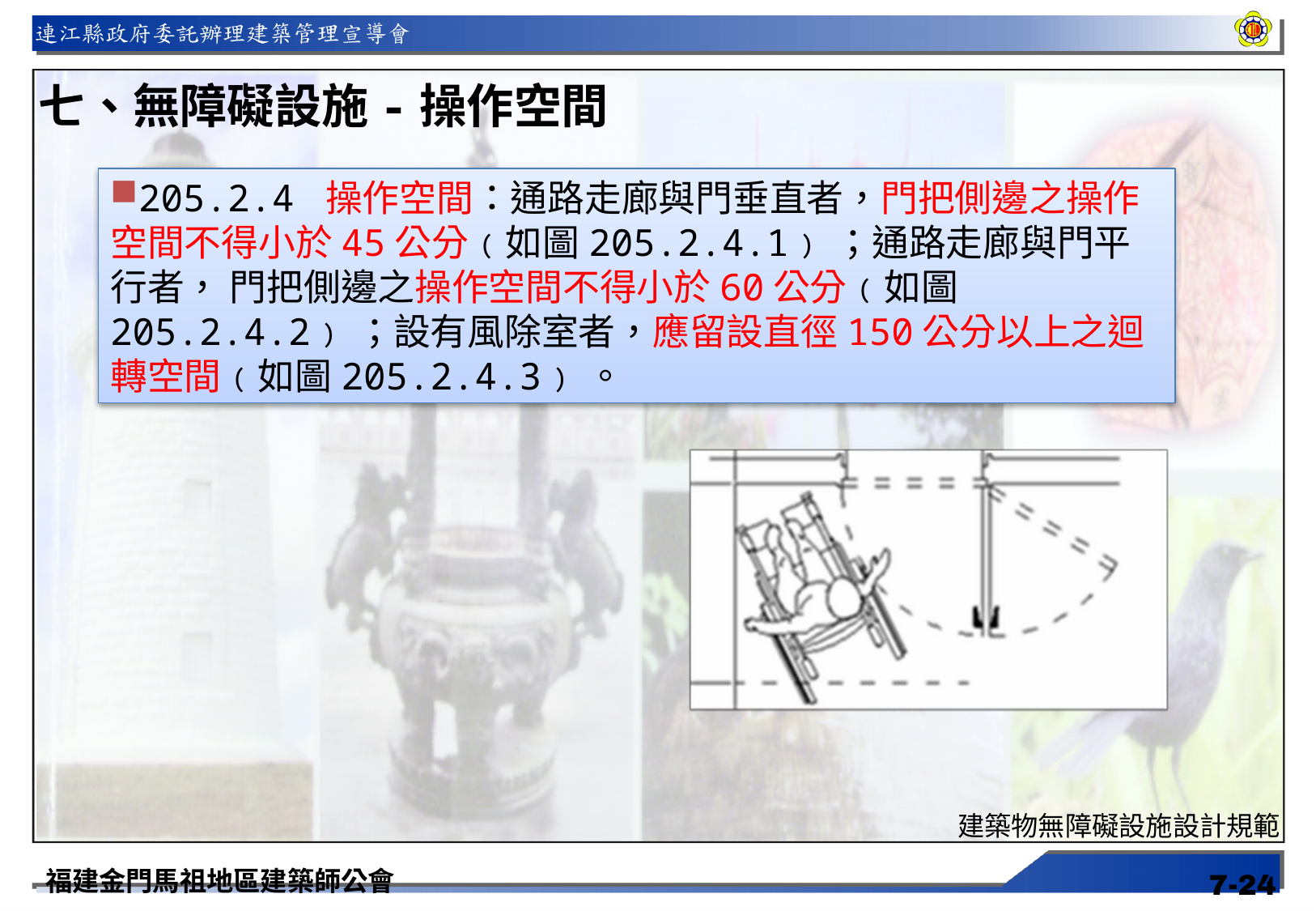

七、無障礙設施-操作空間
205.2.4 操作空間：通路走廊與門垂直者，門把側邊之操作空間不得小於45公分﹙如圖205.2.4.1﹚；通路走廊與門平行者， 門把側邊之操作空間不得小於60公分﹙如圖205.2.4.2﹚；設有風除室者，應留設直徑150公分以上之迴轉空間﹙如圖205.2.4.3﹚。

建築物無障礙設施設計規範
福建金門馬祖地區建築師公會
7-24